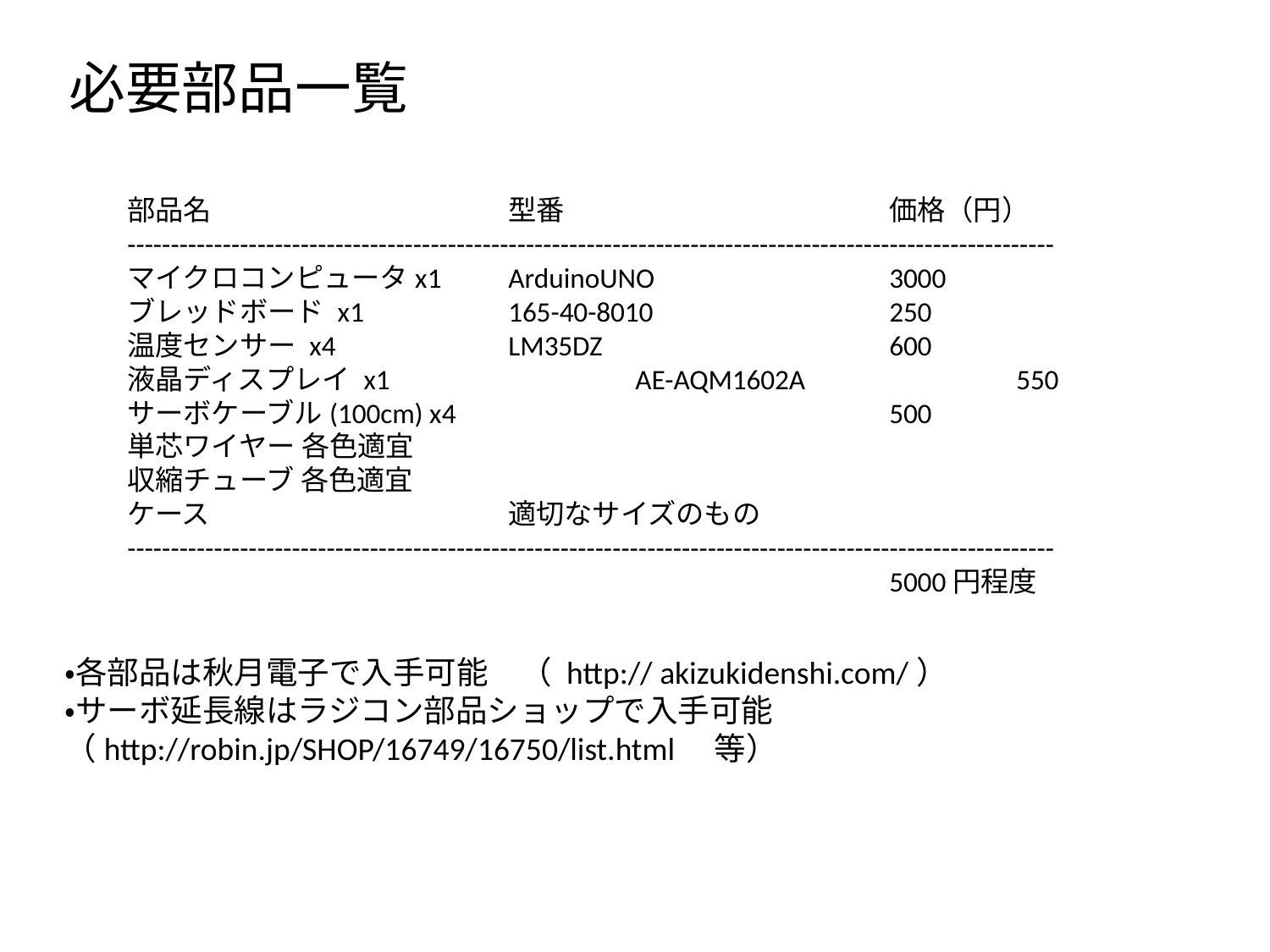

必要部品一覧
部品名			型番			価格（円）
-----------------------------------------------------------------------------------------------------------
マイクロコンピュータx1 	ArduinoUNO 		3000
ブレッドボード x1		165-40-8010		250
温度センサー x4		LM35DZ 			600
液晶ディスプレイ x1		AE-AQM1602A 		550
サーボケーブル(100cm) x4				500
単芯ワイヤー 各色適宜
収縮チューブ 各色適宜
ケース			適切なサイズのもの
-----------------------------------------------------------------------------------------------------------
						5000円程度
・各部品は秋月電子で入手可能　（ http:// akizukidenshi.com/）
・サーボ延長線はラジコン部品ショップで入手可能
（http://robin.jp/SHOP/16749/16750/list.html　等）